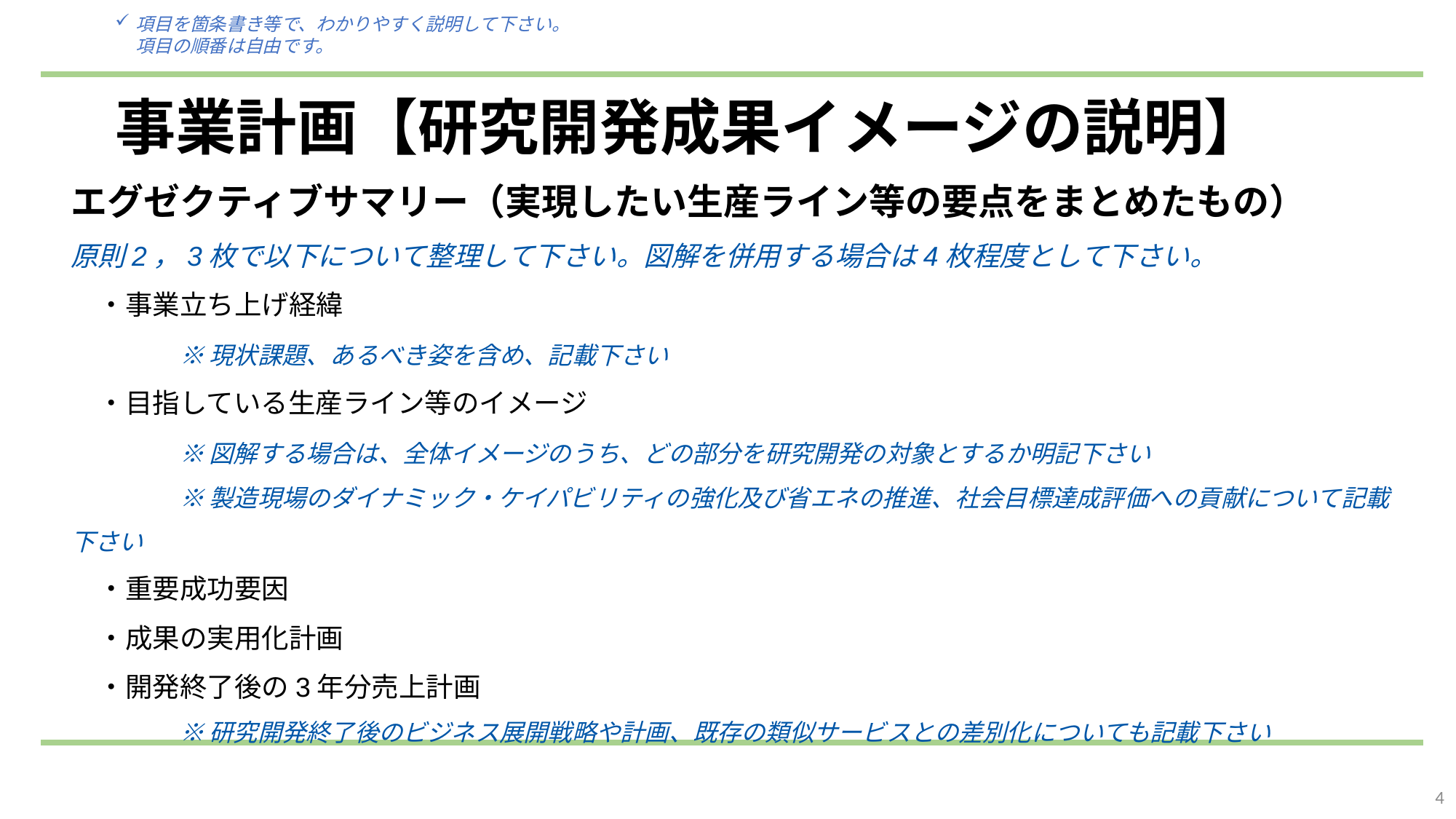

項目を箇条書き等で、わかりやすく説明して下さい。
項目の順番は自由です。
# 事業計画【研究開発成果イメージの説明】
エグゼクティブサマリー（実現したい生産ライン等の要点をまとめたもの）
原則2，3枚で以下について整理して下さい。図解を併用する場合は4枚程度として下さい。
　・事業立ち上げ経緯
	※ 現状課題、あるべき姿を含め、記載下さい
　・目指している生産ライン等のイメージ
	※ 図解する場合は、全体イメージのうち、どの部分を研究開発の対象とするか明記下さい
	※ 製造現場のダイナミック・ケイパビリティの強化及び省エネの推進、社会目標達成評価への貢献について記載下さい
　・重要成功要因
　・成果の実用化計画
　・開発終了後の3年分売上計画
	※ 研究開発終了後のビジネス展開戦略や計画、既存の類似サービスとの差別化についても記載下さい
4